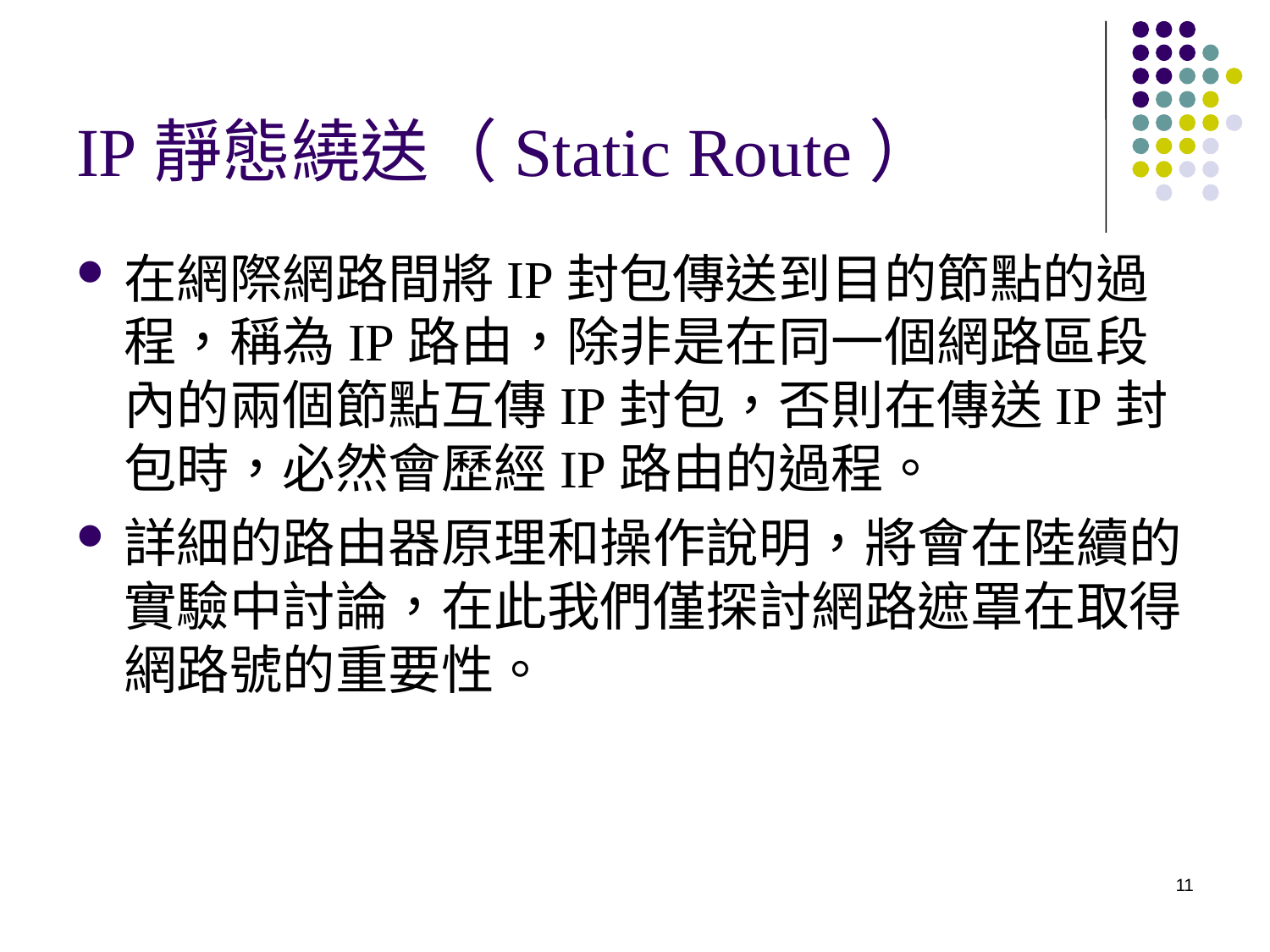

# IP靜態繞送（Static Route）
在網際網路間將IP封包傳送到目的節點的過程，稱為IP路由，除非是在同一個網路區段內的兩個節點互傳IP封包，否則在傳送IP封包時，必然會歷經IP路由的過程。
詳細的路由器原理和操作說明，將會在陸續的實驗中討論，在此我們僅探討網路遮罩在取得網路號的重要性。

11